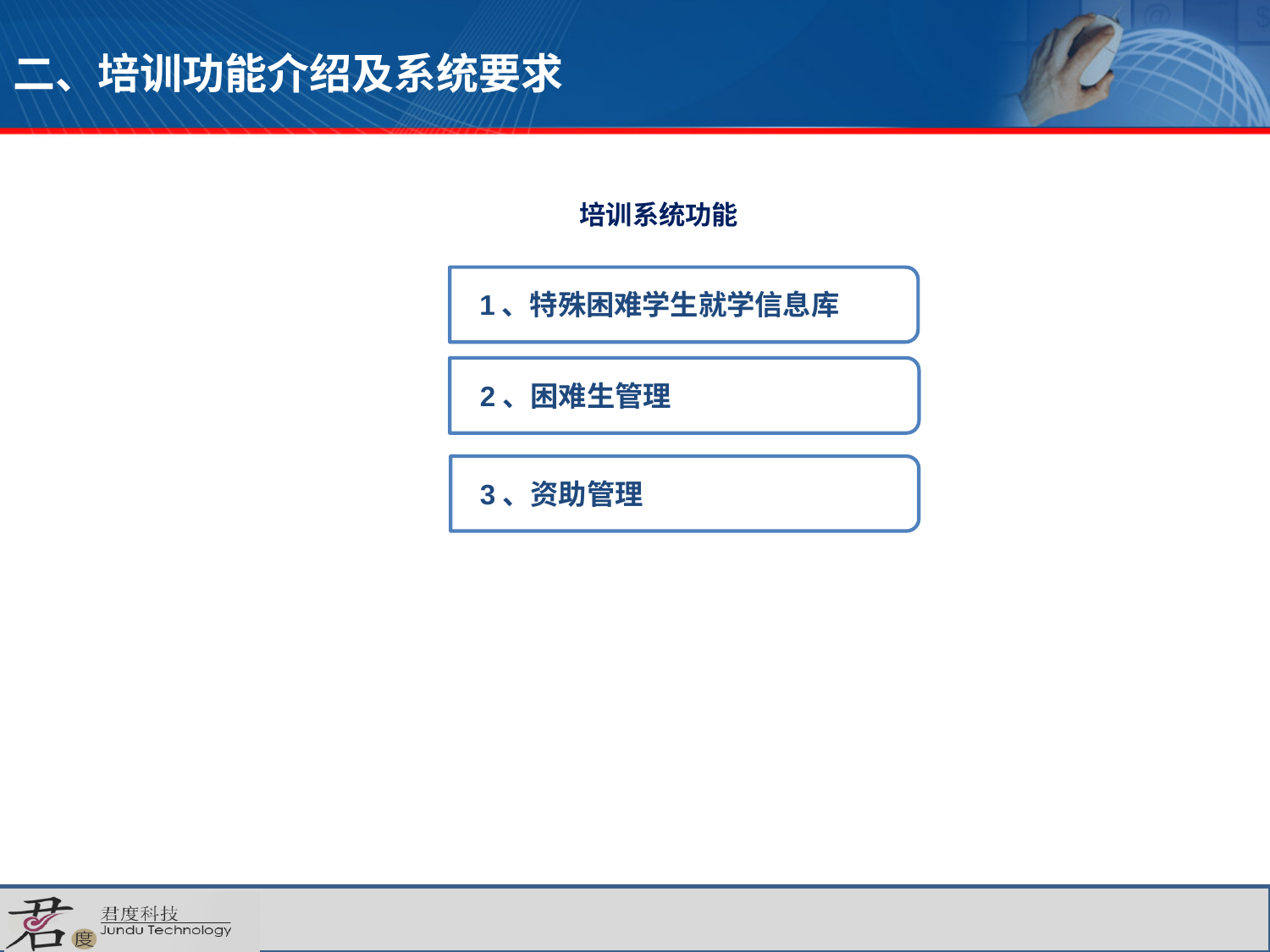

# 二、培训功能介绍及系统要求
		培训系统功能

1、特殊困难学生就学信息库

2、困难生管理

3、资助管理